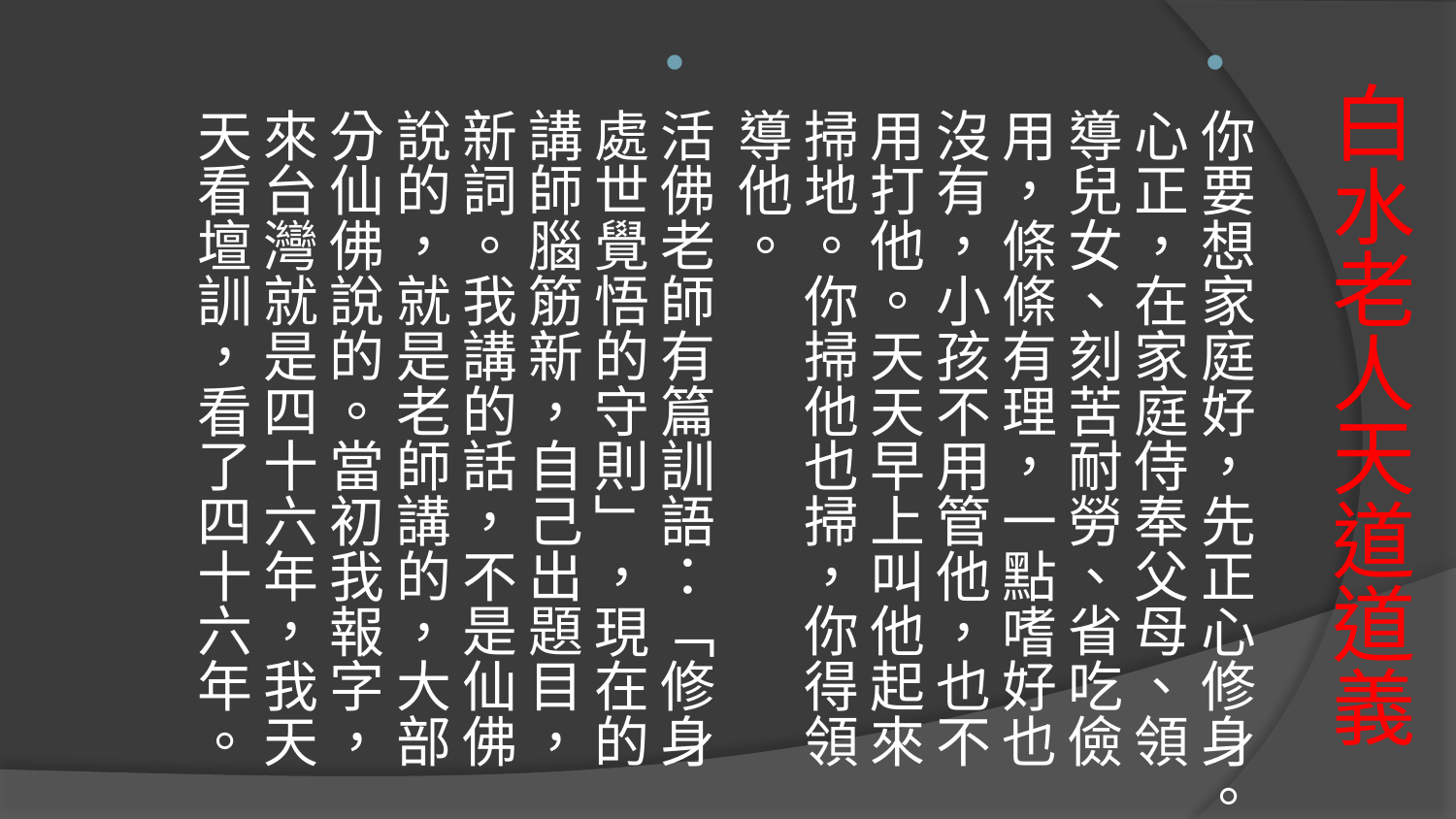

你要想家庭好，先正心修身。心正，在家庭侍奉父母、領導兒女、刻苦耐勞、省吃儉用，條條有理，一點嗜好也沒有，小孩不用管他，也不用打他。天天早上叫他起來掃地。你掃他也掃，你得領導他。
活佛老師有篇訓語：「修身處世覺悟的守則」，現在的講師腦筋新，自己出題目，新詞。我講的話，不是仙佛說的，就是老師講的，大部分仙佛說的。當初我報字，來台灣就是四十六年，我天天看壇訓，看了四十六年。

# 白水老人天道道義